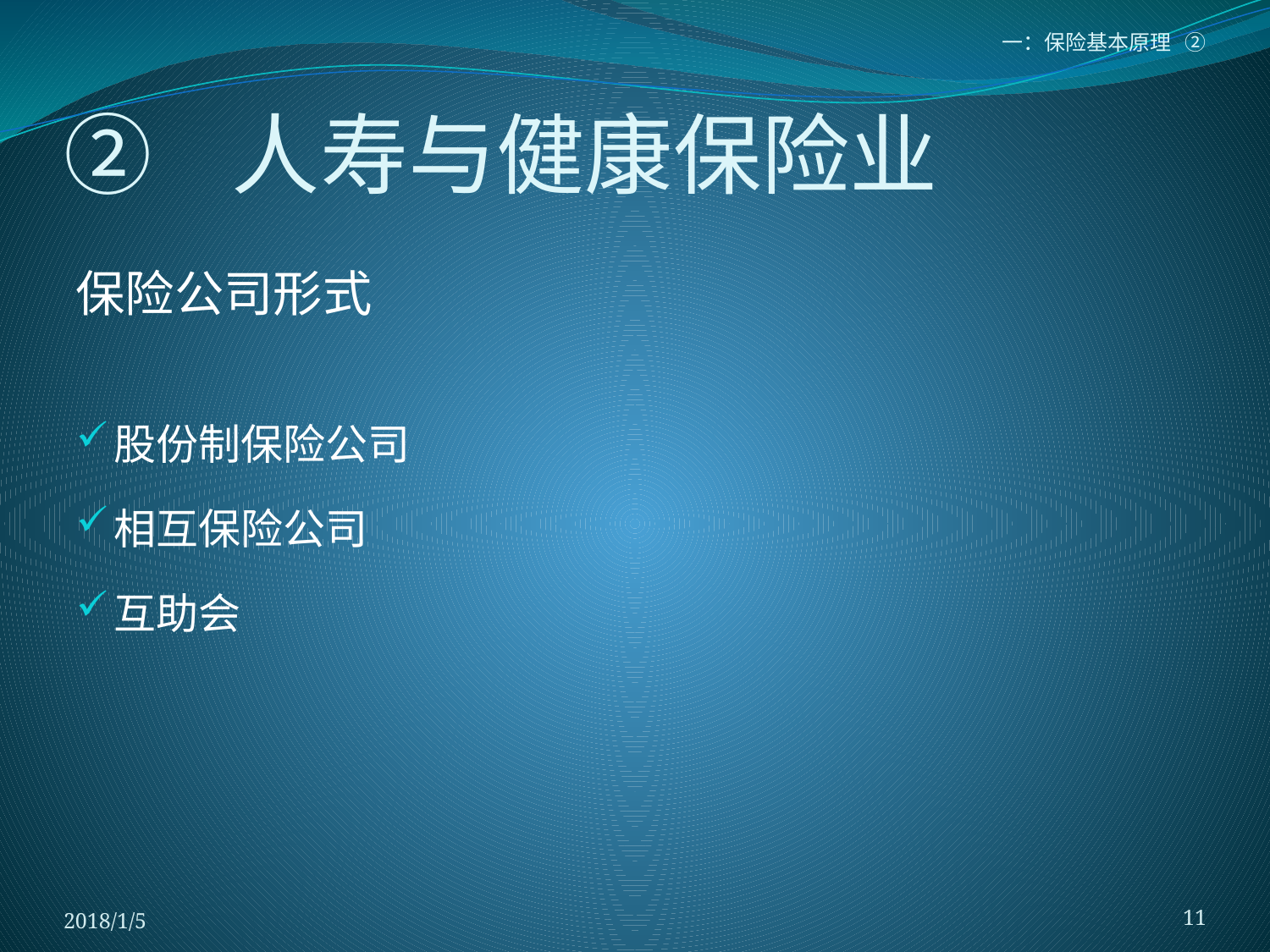

一：保险基本原理   ②
# ②   人寿与健康保险业
保险公司形式
股份制保险公司
相互保险公司
互助会
2018/1/5
11